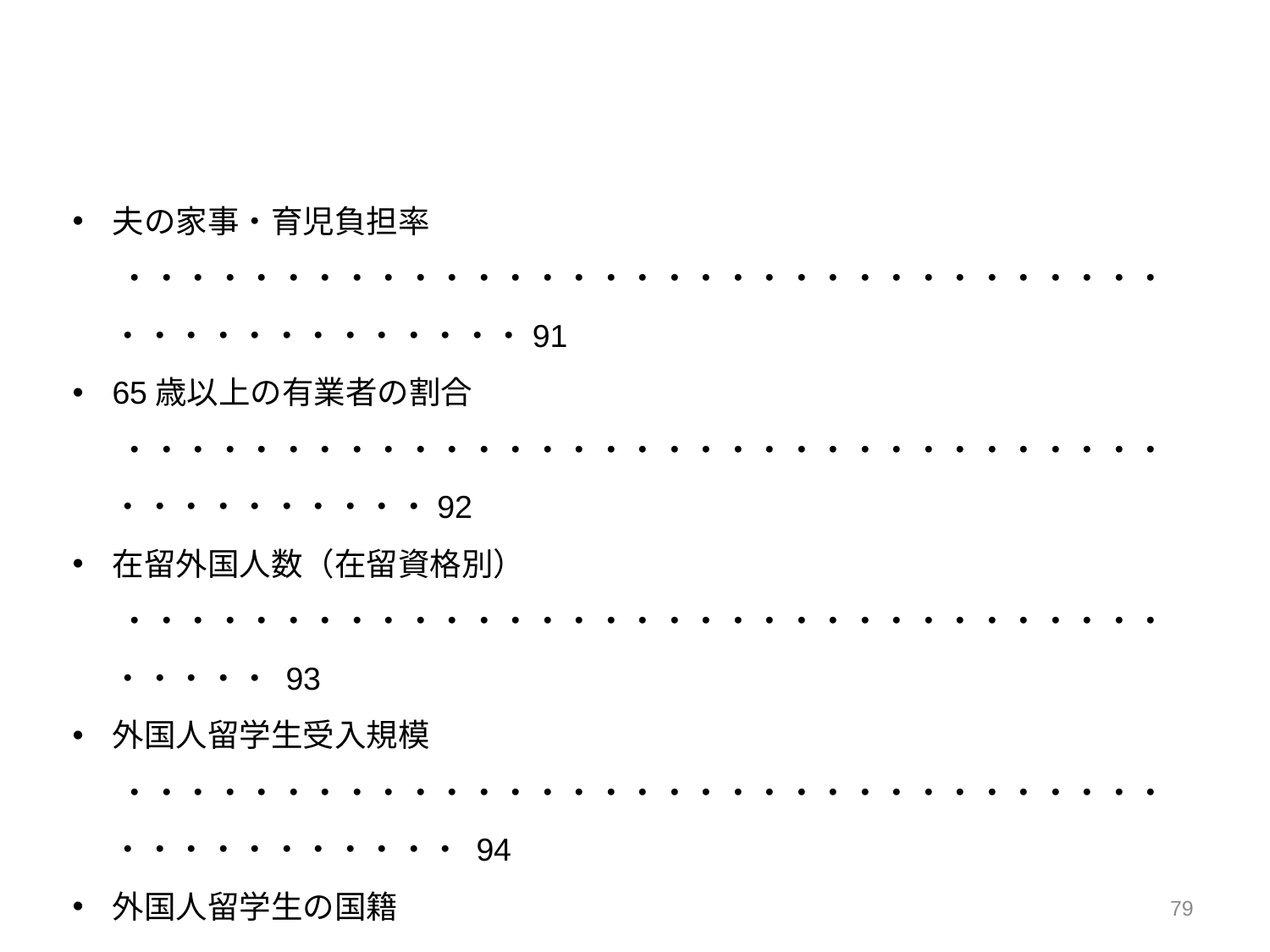

夫の家事・育児負担率 ・・・・・・・・・・・・・・・・・・・・・・・・・・・・・・・・・・・・・・・・・・・・・・91
65歳以上の有業者の割合 ・・・・・・・・・・・・・・・・・・・・・・・・・・・・・・・・・・・・・・・・・・・92
在留外国人数（在留資格別） ・・・・・・・・・・・・・・・・・・・・・・・・・・・・・・・・・・・・・・ 93
外国人留学生受入規模 ・・・・・・・・・・・・・・・・・・・・・・・・・・・・・・・・・・・・・・・・・・・・ 94
外国人留学生の国籍 ・・・・・・・・・・・・・・・・・・・・・・・・・・・・・・・・・・・・・・・・・・・・・・・95
外国人労働者数の推移 ・・・・・・・・・・・・・・・・・・・・・・・・・・・・・・・・・・・・・・・・・・・・・96
外国人労働者受入数 ・・・・・・・・・・・・・・・・・・・・・・・・・・・・・・・・・・・・・・・・・・・・・・ 97
在留資格別外国人労働者比率 ・・・・・・・・・・・・・・・・・・・・・・・・・・・・・・・・・・・・・・ 98
外国人雇用事業所 ・・・・・・・・・・・・・・・・・・・・・・・・・・・・・・・・・・・・・・・・・・・・・・・・ 99
外国人雇用事業所数、外国人労働者数 ・・・・・・・・・・・・・・・・・・・・・・・・・・・・・　100
79